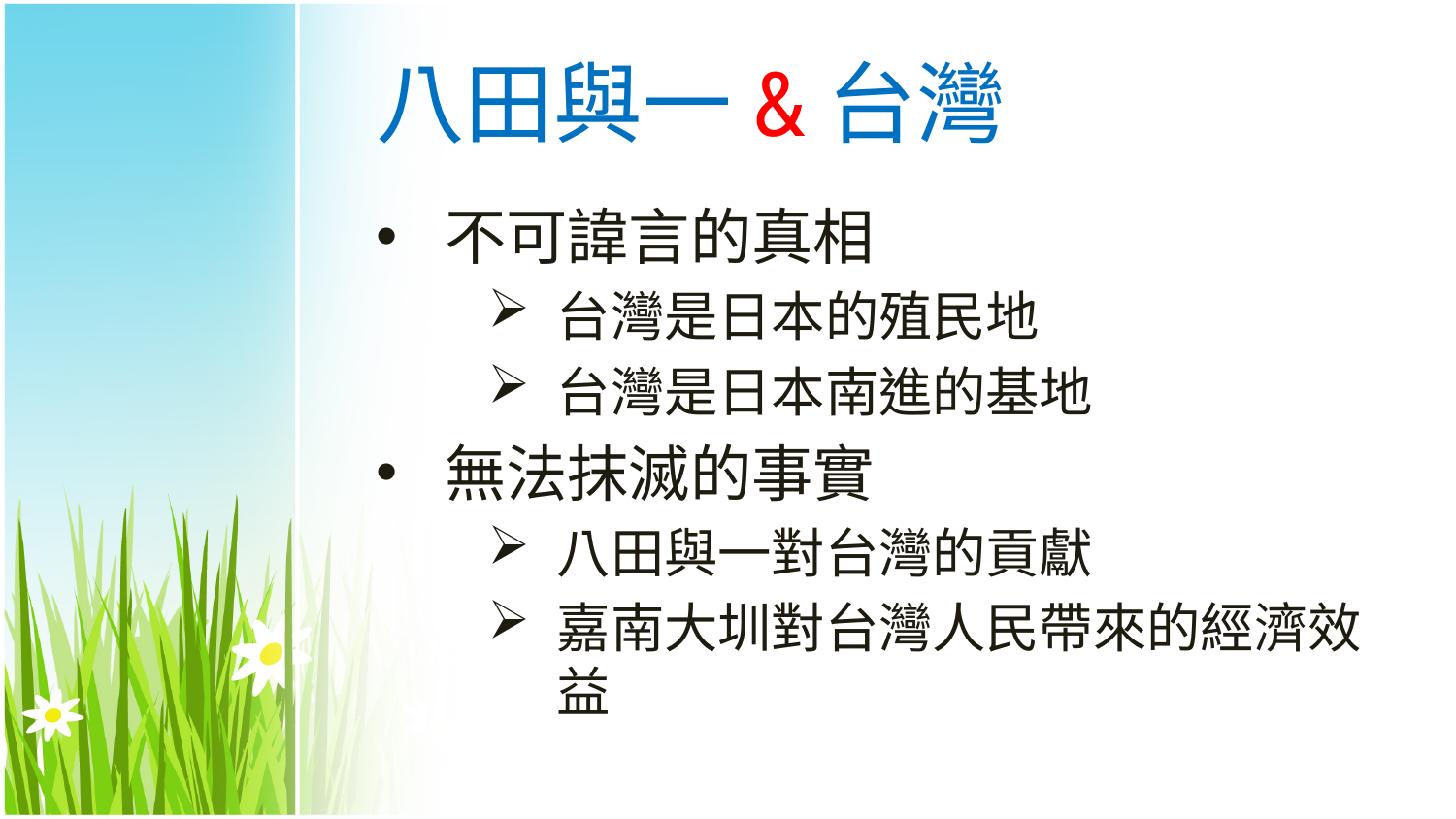

# 八田與一&台灣
不可諱言的真相
台灣是日本的殖民地
台灣是日本南進的基地
無法抹滅的事實
八田與一對台灣的貢獻
嘉南大圳對台灣人民帶來的經濟效益